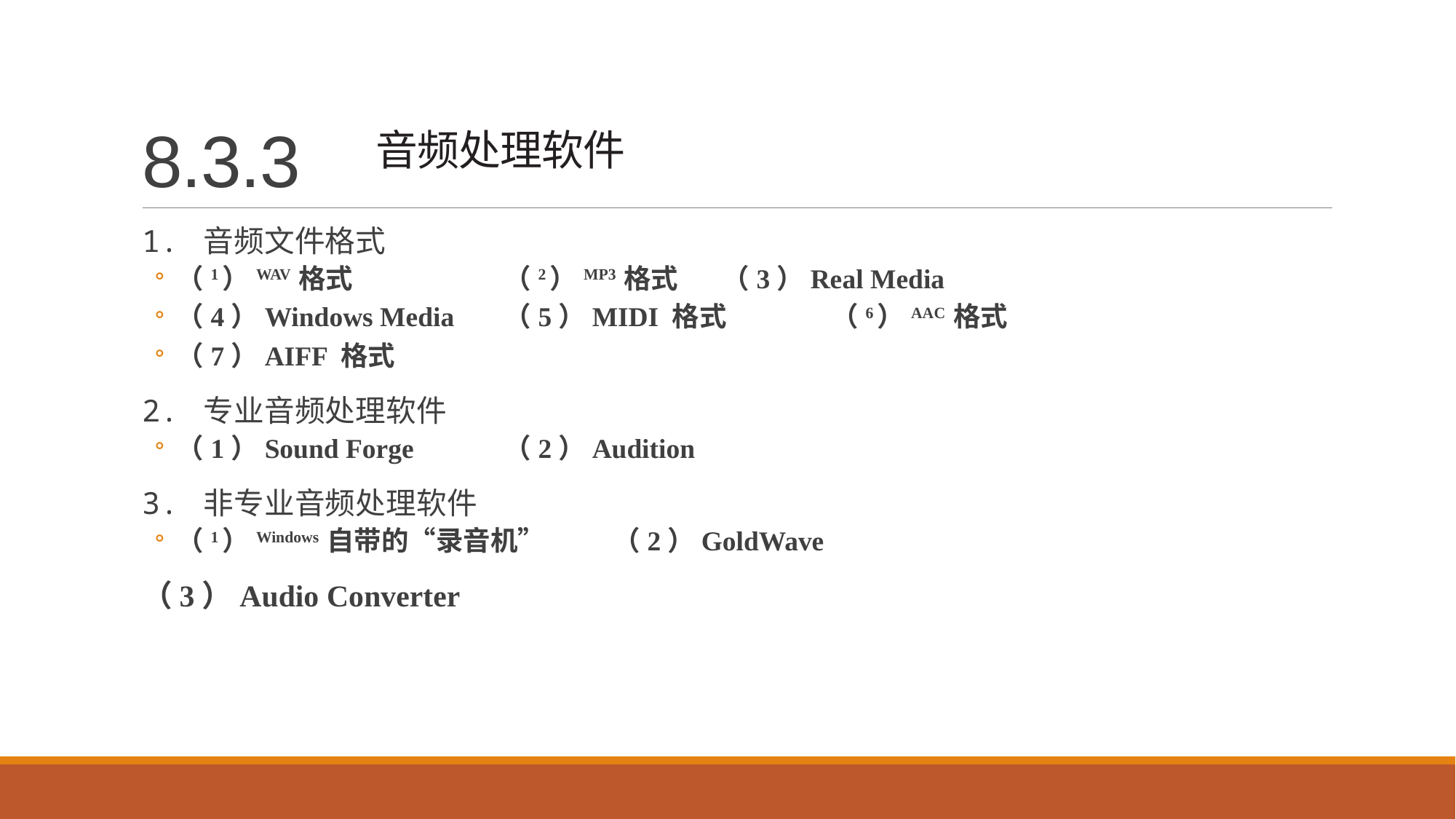

# 8.3.3   音频处理软件
1. 音频文件格式
（1）WAV 格式		（2）MP3 格式	（3）Real Media
（4）Windows Media	（5）MIDI 格式	（6）AAC 格式
（7）AIFF 格式
2. 专业音频处理软件
（1）Sound Forge	（2）Audition
3. 非专业音频处理软件
（1）Windows 自带的“录音机”	（2）GoldWave
（3）Audio Converter